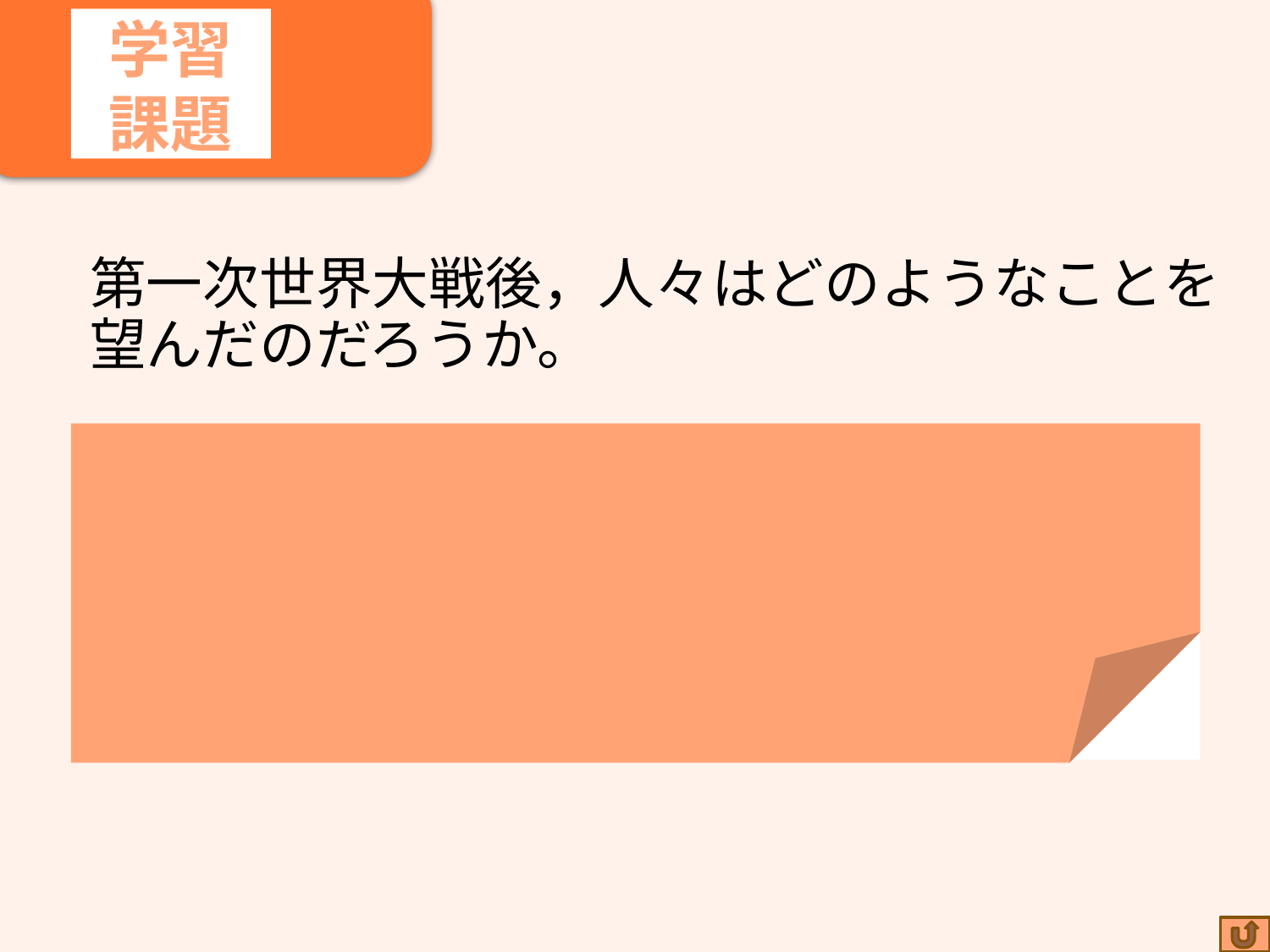

学習
課題
第一次世界大戦後，人々はどのようなことを望んだのだろうか。

課題の解答例
　第一次世界大戦への反省から平和を求め，国際協調外交が実現した。また，人々の政治参加が進んだことで大衆の意思が政治に大きな影響力を持つようになった。